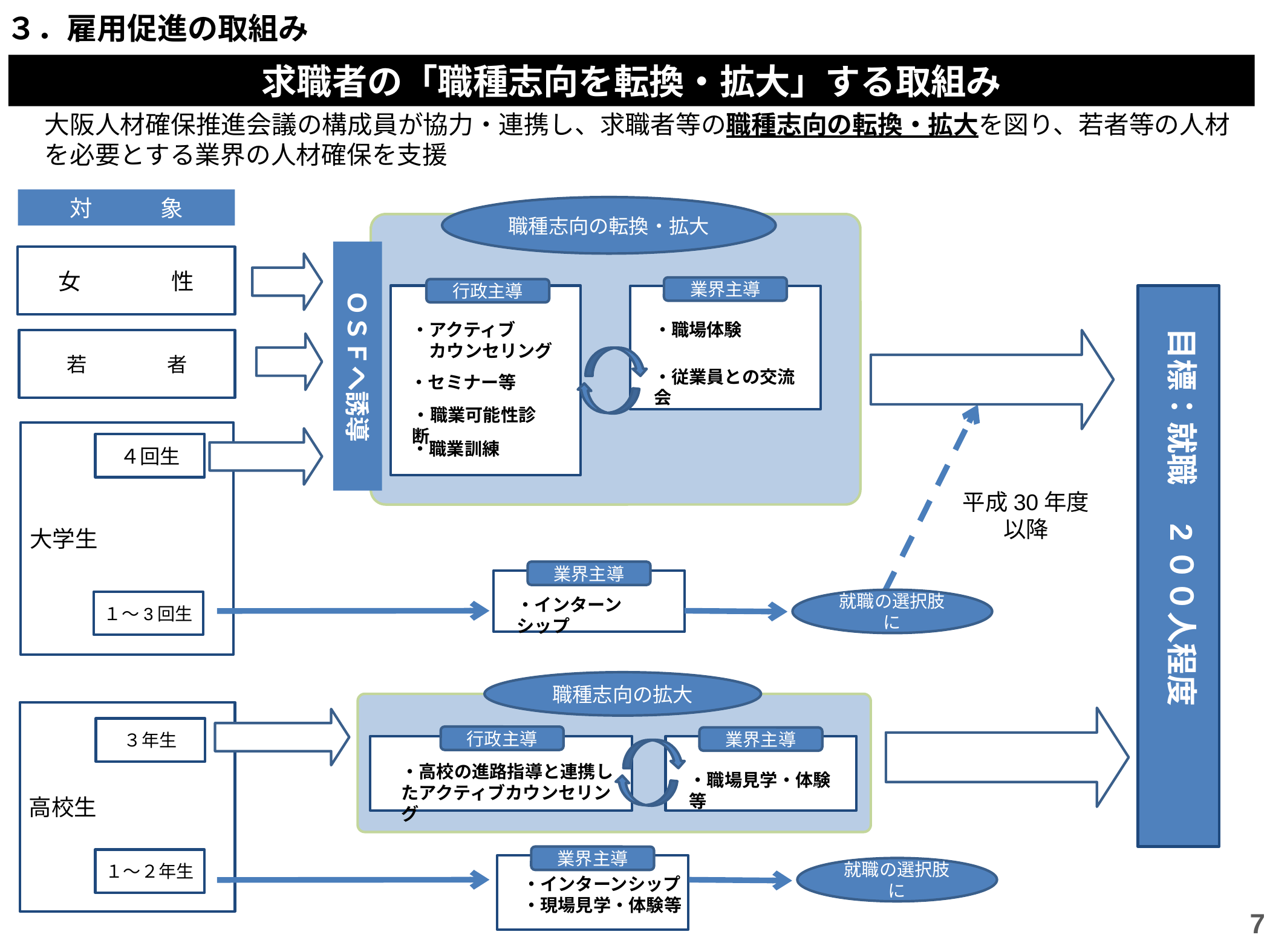

３．雇用促進の取組み
求職者の「職種志向を転換・拡大」する取組み
大阪人材確保推進会議の構成員が協力・連携し、求職者等の職種志向の転換・拡大を図り、若者等の人材を必要とする業界の人材確保を支援
対　　　象
職種志向の転換・拡大

ＯＳＦへ誘導
女　　　　性

業界主導
行政主導

・セミナー等

・アクティブ
　カウンセリング
・職場体験
目標：就職　2００人程度
若　　　　者

・従業員との交流会

・職業可能性診断
大学生

・職業訓練
４回生
平成30年度
以降
業界主導

・インターンシップ
就職の選択肢に
１～3回生
職種志向の拡大

高校生

３年生
行政主導
業界主導

・高校の進路指導と連携したアクティブカウンセリング
・職場見学・体験等

業界主導
１～２年生

就職の選択肢に
・インターンシップ
・現場見学・体験等
7